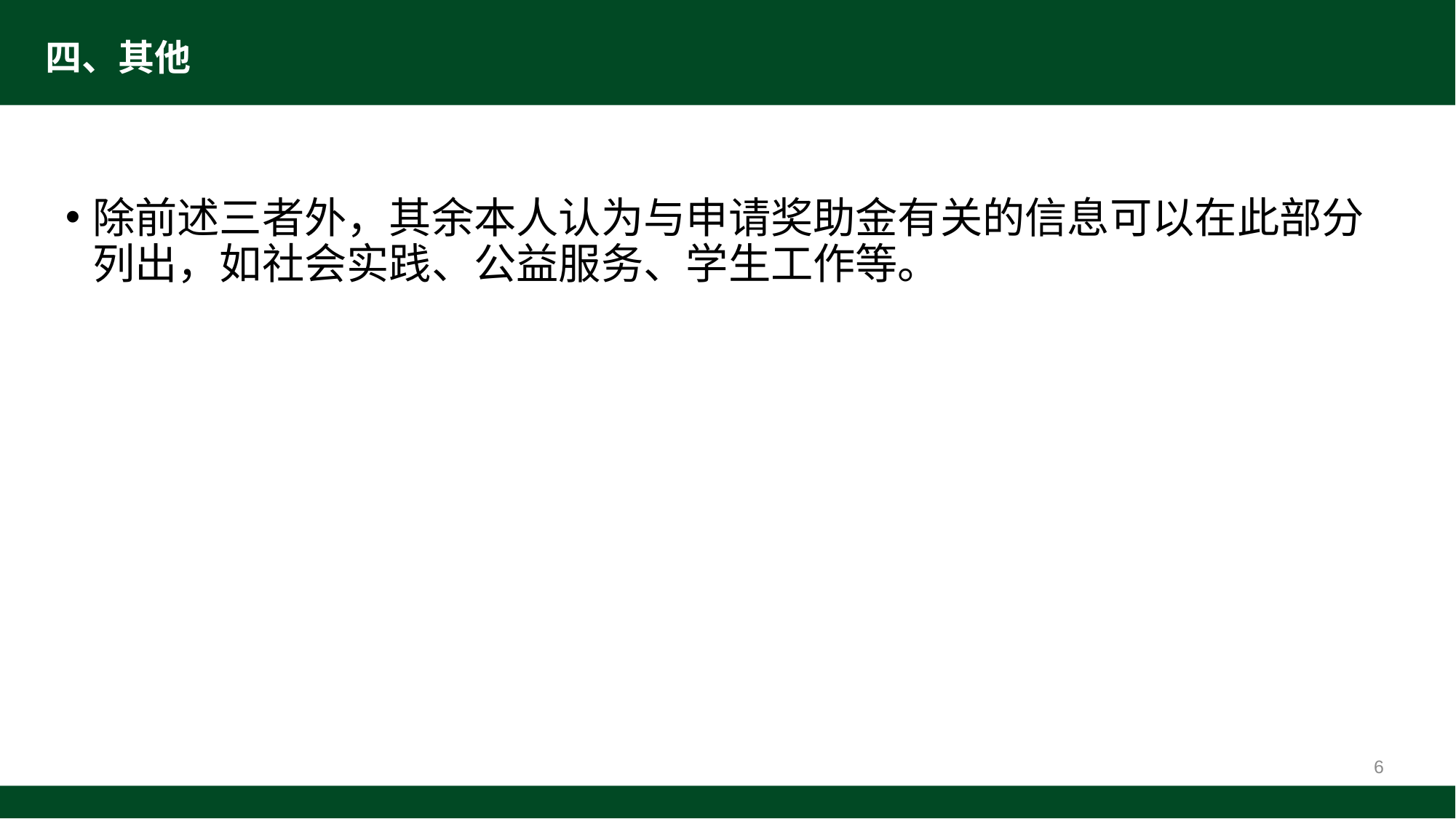

# 四、其他
除前述三者外，其余本人认为与申请奖助金有关的信息可以在此部分列出，如社会实践、公益服务、学生工作等。
6